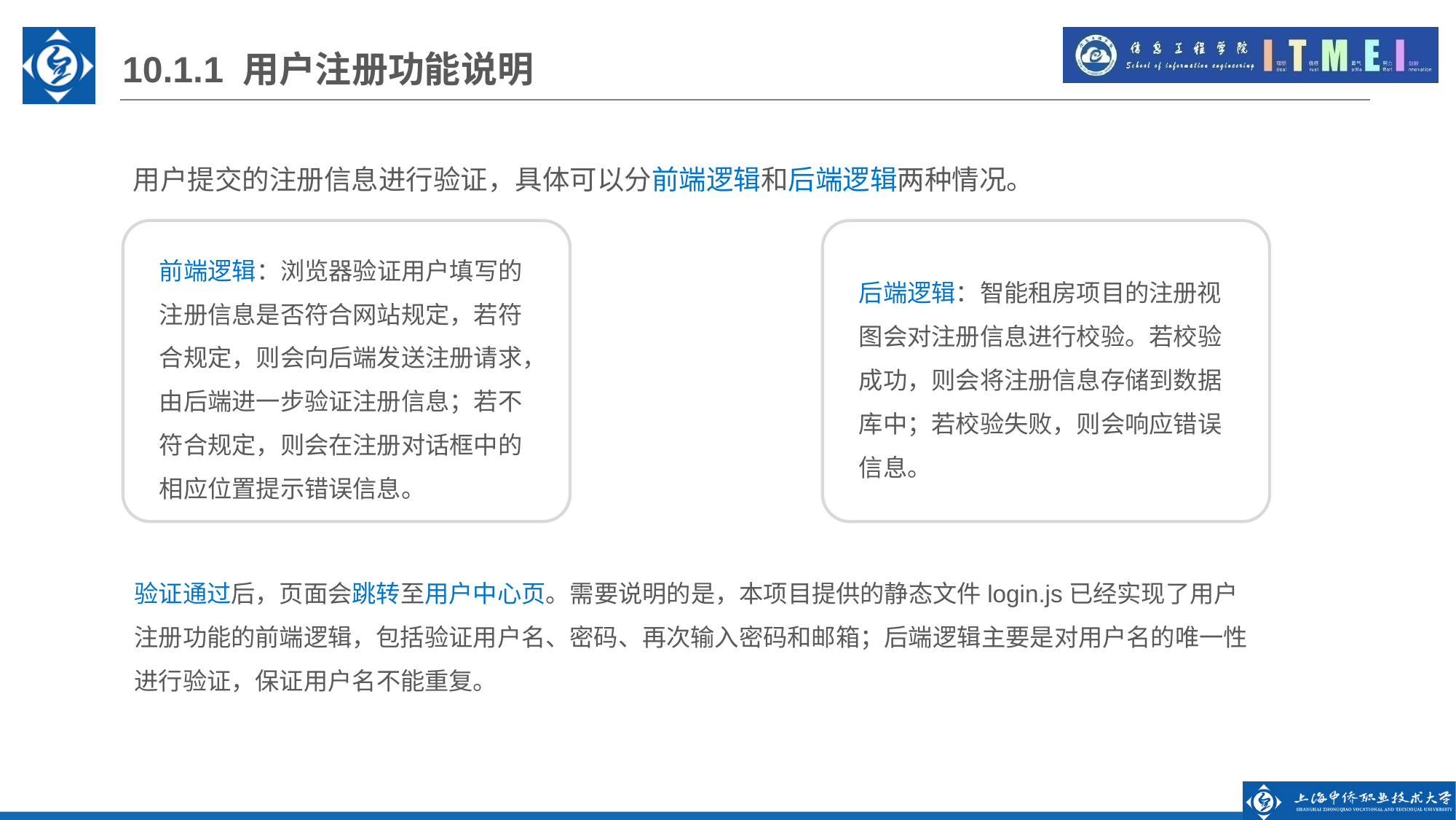

10.1.1 用户注册功能说明
用户提交的注册信息进行验证，具体可以分前端逻辑和后端逻辑两种情况。

前端逻辑：浏览器验证用户填写的注册信息是否符合网站规定，若符合规定，则会向后端发送注册请求，由后端进一步验证注册信息；若不符合规定，则会在注册对话框中的相应位置提示错误信息。
后端逻辑：智能租房项目的注册视图会对注册信息进行校验。若校验成功，则会将注册信息存储到数据库中；若校验失败，则会响应错误信息。
验证通过后，页面会跳转至用户中心页。需要说明的是，本项目提供的静态文件login.js已经实现了用户注册功能的前端逻辑，包括验证用户名、密码、再次输入密码和邮箱；后端逻辑主要是对用户名的唯一性进行验证，保证用户名不能重复。